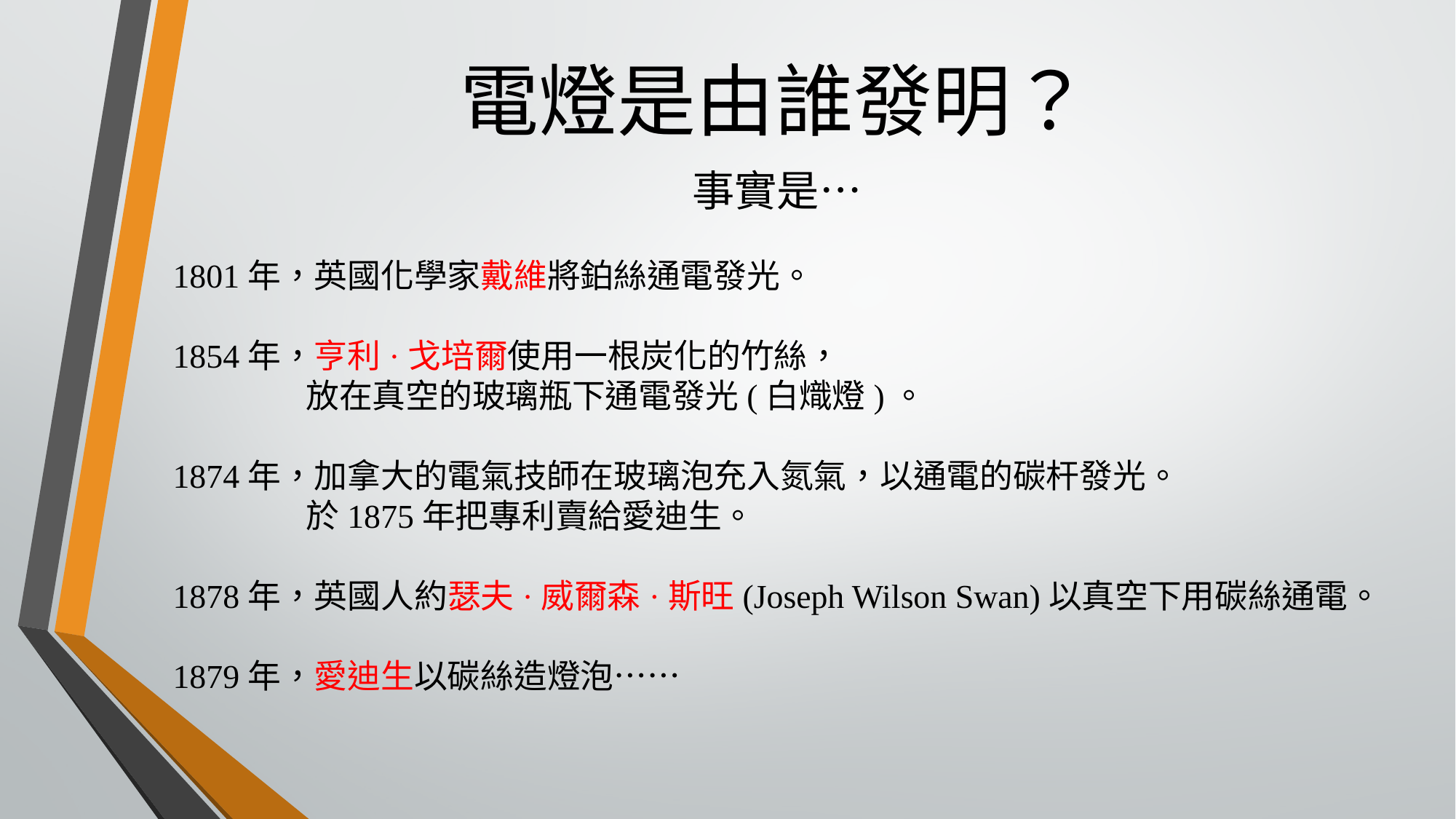

# 電燈是由誰發明？
事實是…

1801年，英國化學家戴維將鉑絲通電發光。

1854年，亨利·戈培爾使用一根炭化的竹絲，
　　　　放在真空的玻璃瓶下通電發光(白熾燈)。

1874年，加拿大的電氣技師在玻璃泡充入氮氣，以通電的碳杆發光。
　　　　於1875年把專利賣給愛迪生。

1878年，英國人約瑟夫·威爾森·斯旺(Joseph Wilson Swan)以真空下用碳絲通電。

1879年，愛迪生以碳絲造燈泡……